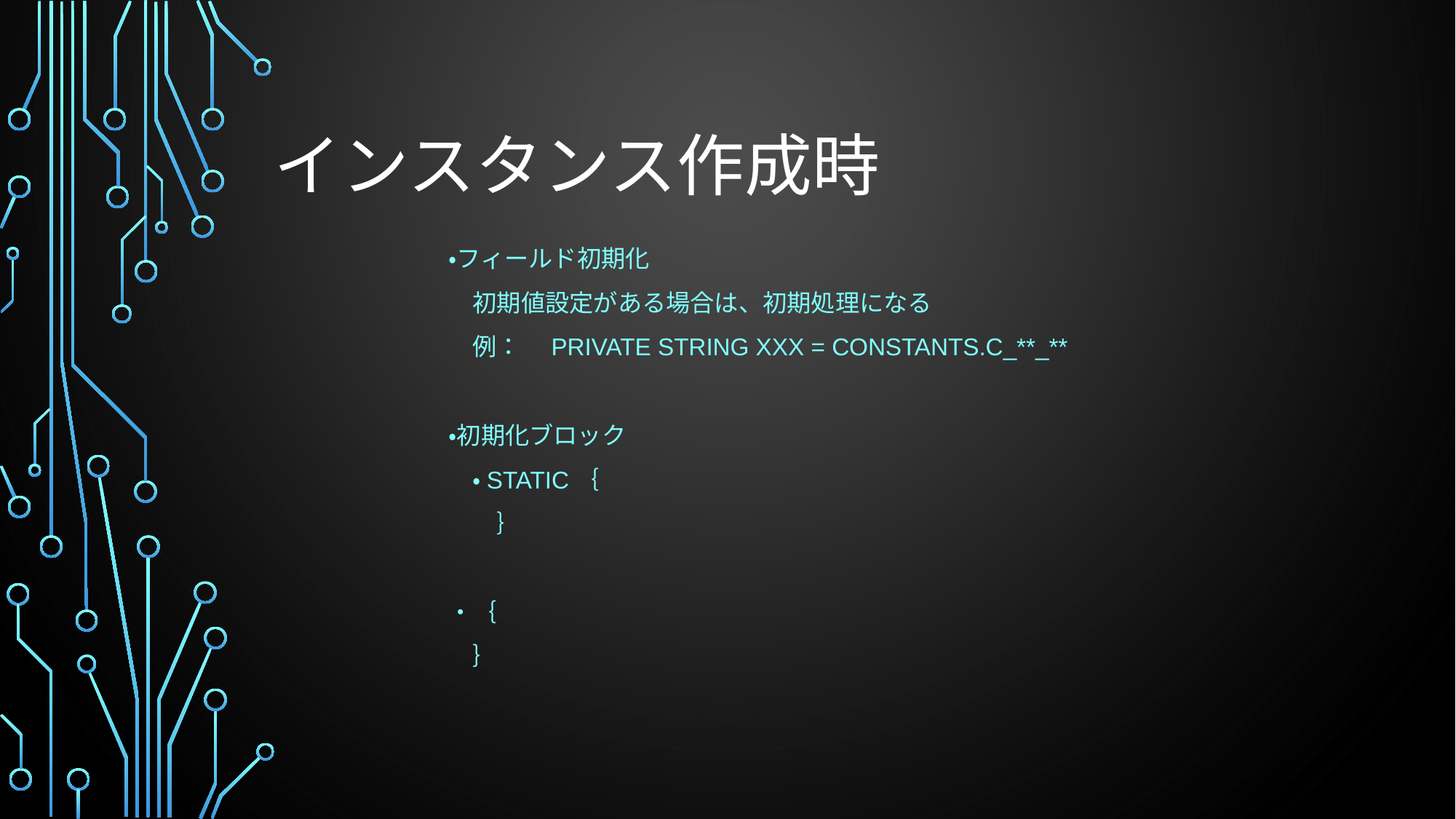

# インスタンス作成時
・フィールド初期化
　初期値設定がある場合は、初期処理になる
　例：　private string xxx = Constants.C_**_**

・初期化ブロック
　・Static｛
　　｝

・｛
　｝
18